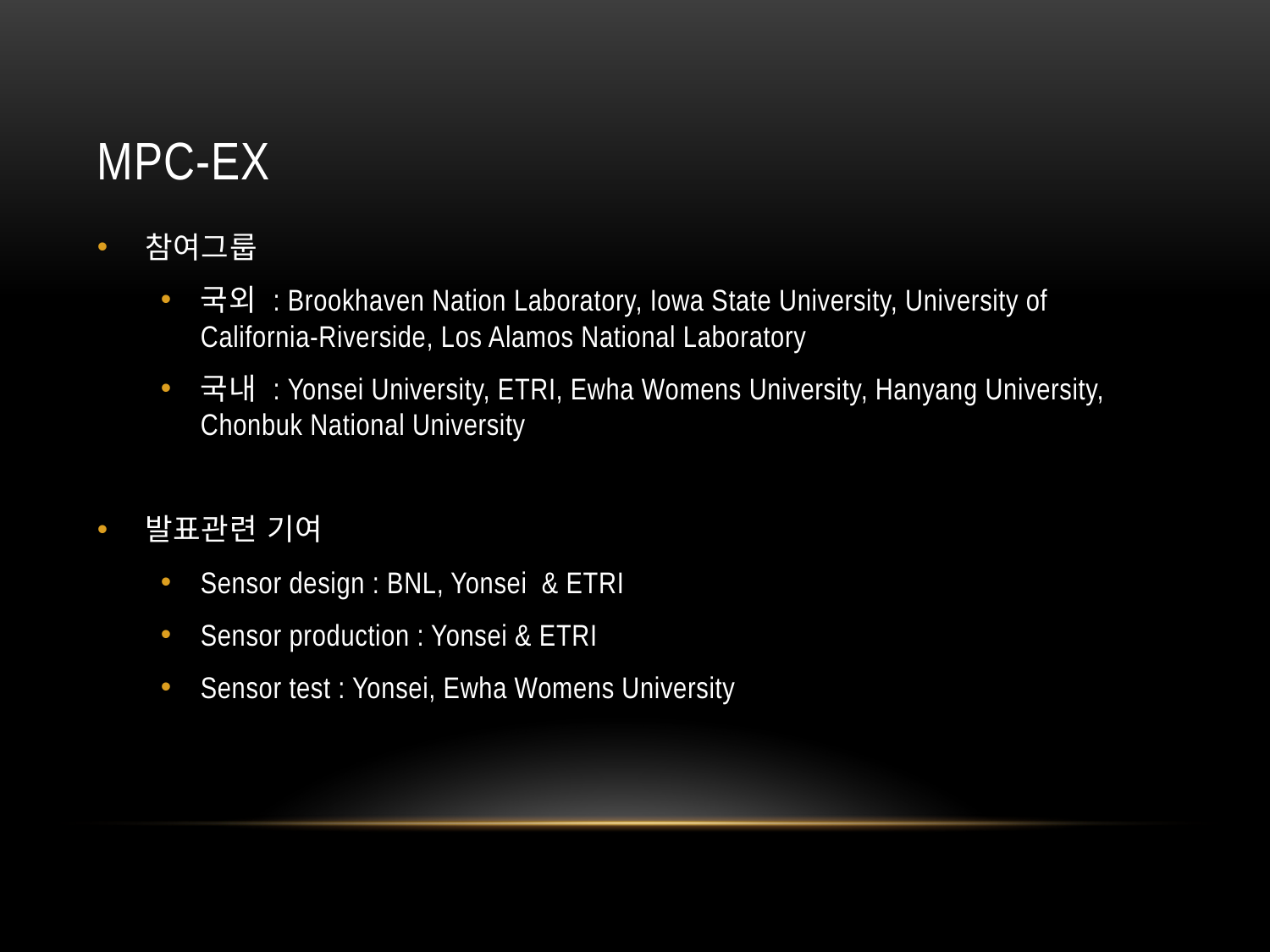

# MPC-EX
참여그룹
국외 : Brookhaven Nation Laboratory, Iowa State University, University of California-Riverside, Los Alamos National Laboratory
국내 : Yonsei University, ETRI, Ewha Womens University, Hanyang University, Chonbuk National University

발표관련 기여
Sensor design : BNL, Yonsei  & ETRI
Sensor production : Yonsei & ETRI
Sensor test : Yonsei, Ewha Womens University